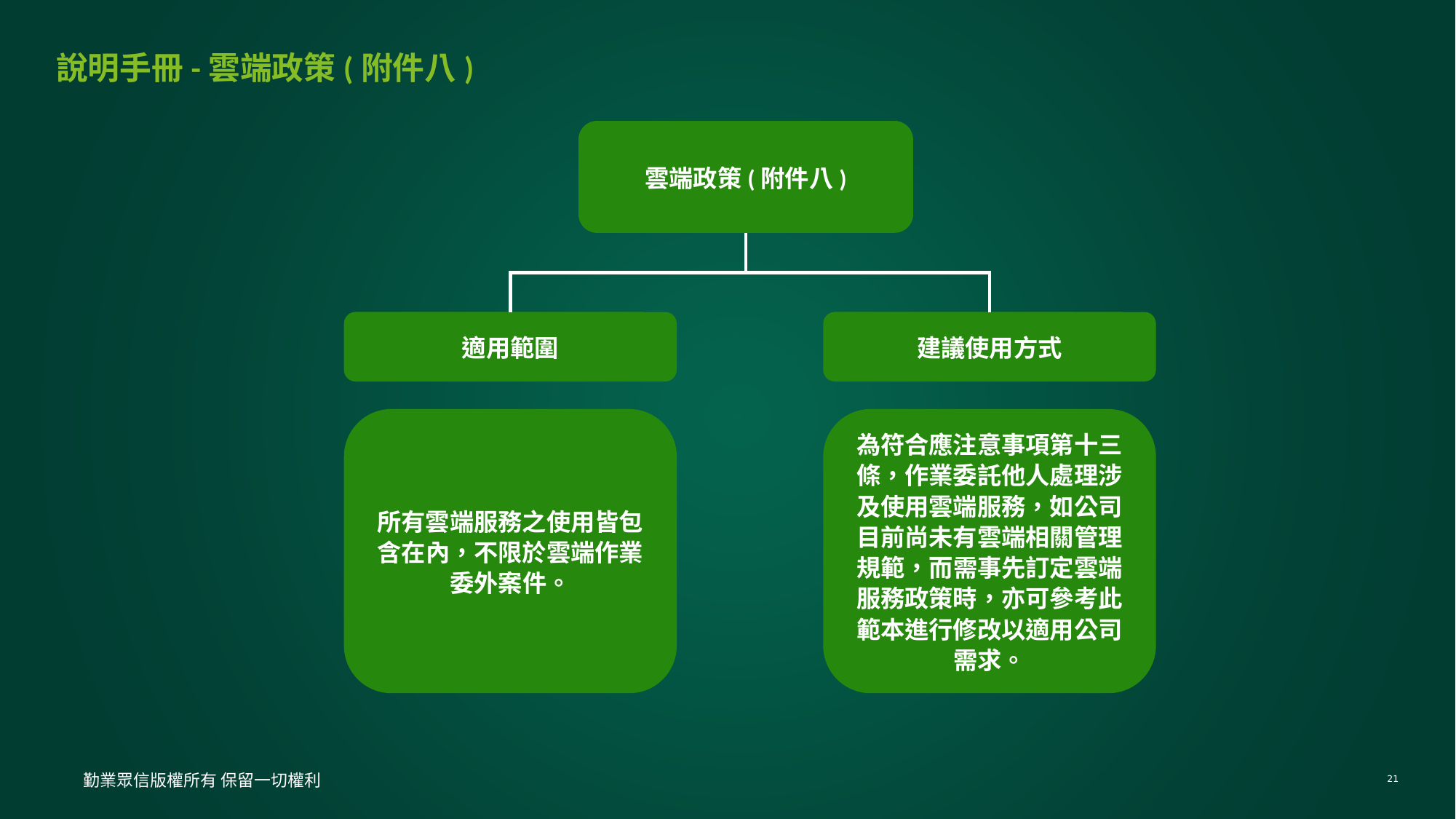

# 說明手冊-雲端政策(附件八)
雲端政策(附件八)
適用範圍
建議使用方式
所有雲端服務之使用皆包含在內，不限於雲端作業委外案件。
為符合應注意事項第十三條，作業委託他人處理涉及使用雲端服務，如公司目前尚未有雲端相關管理規範，而需事先訂定雲端服務政策時，亦可參考此範本進行修改以適用公司需求。